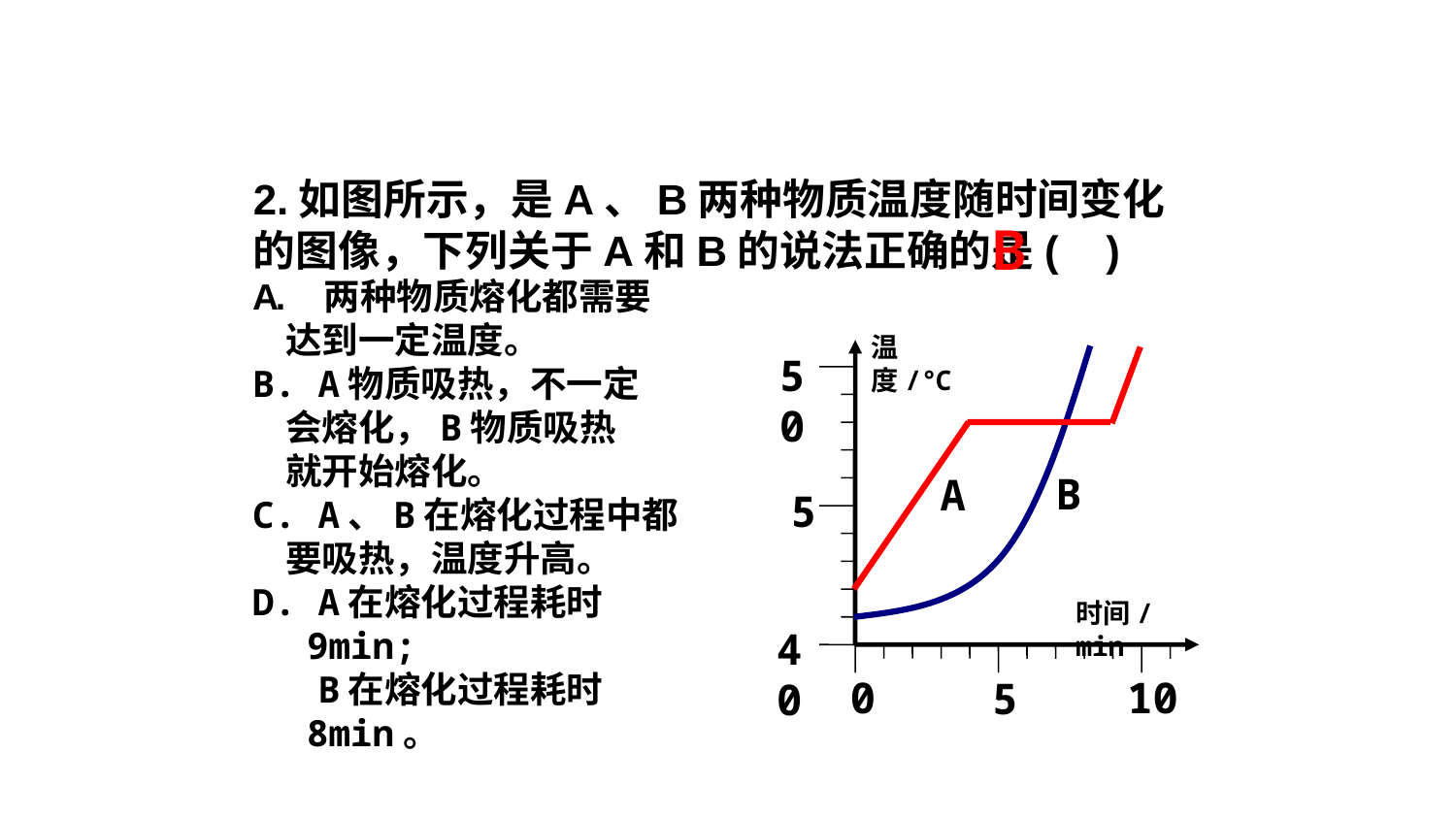

2.如图所示，是A、B两种物质温度随时间变化的图像，下列关于A和B的说法正确的是(    )
B
 两种物质熔化都需要
   达到一定温度。
B. A物质吸热，不一定
   会熔化，B物质吸热
   就开始熔化。
C. A、B在熔化过程中都
   要吸热，温度升高。
D. A在熔化过程耗时9min;
   B在熔化过程耗时8min。
温度/℃

50

B
A
5

40

0
10
5
时间/min